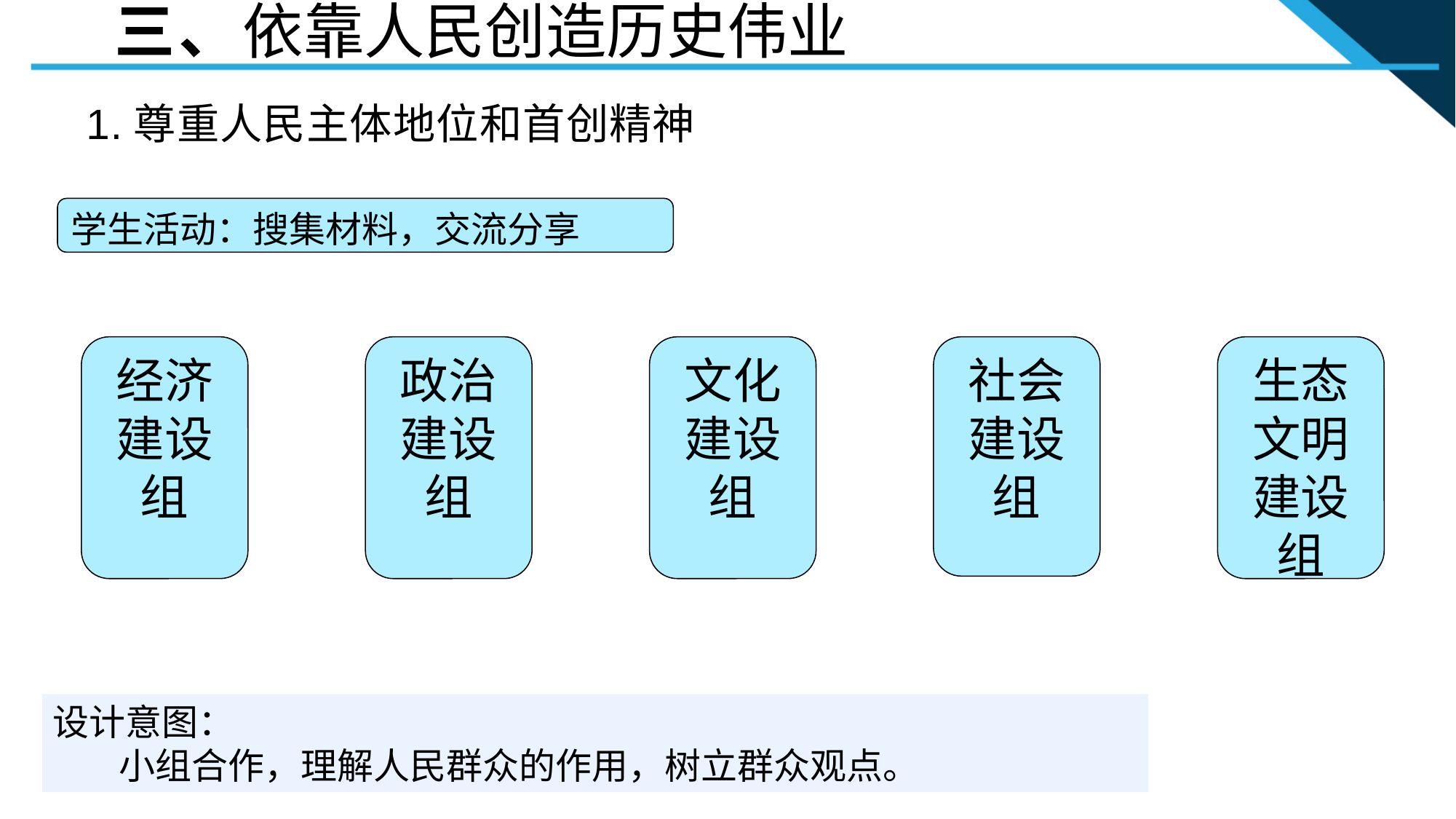

三、依靠人民创造历史伟业
    1.尊重人民主体地位和首创精神
学生活动：搜集材料，交流分享
经济
建设组
政治建设组
社会
建设组
生态文明
建设组
文化
建设组
设计意图：
       小组合作，理解人民群众的作用，树立群众观点。